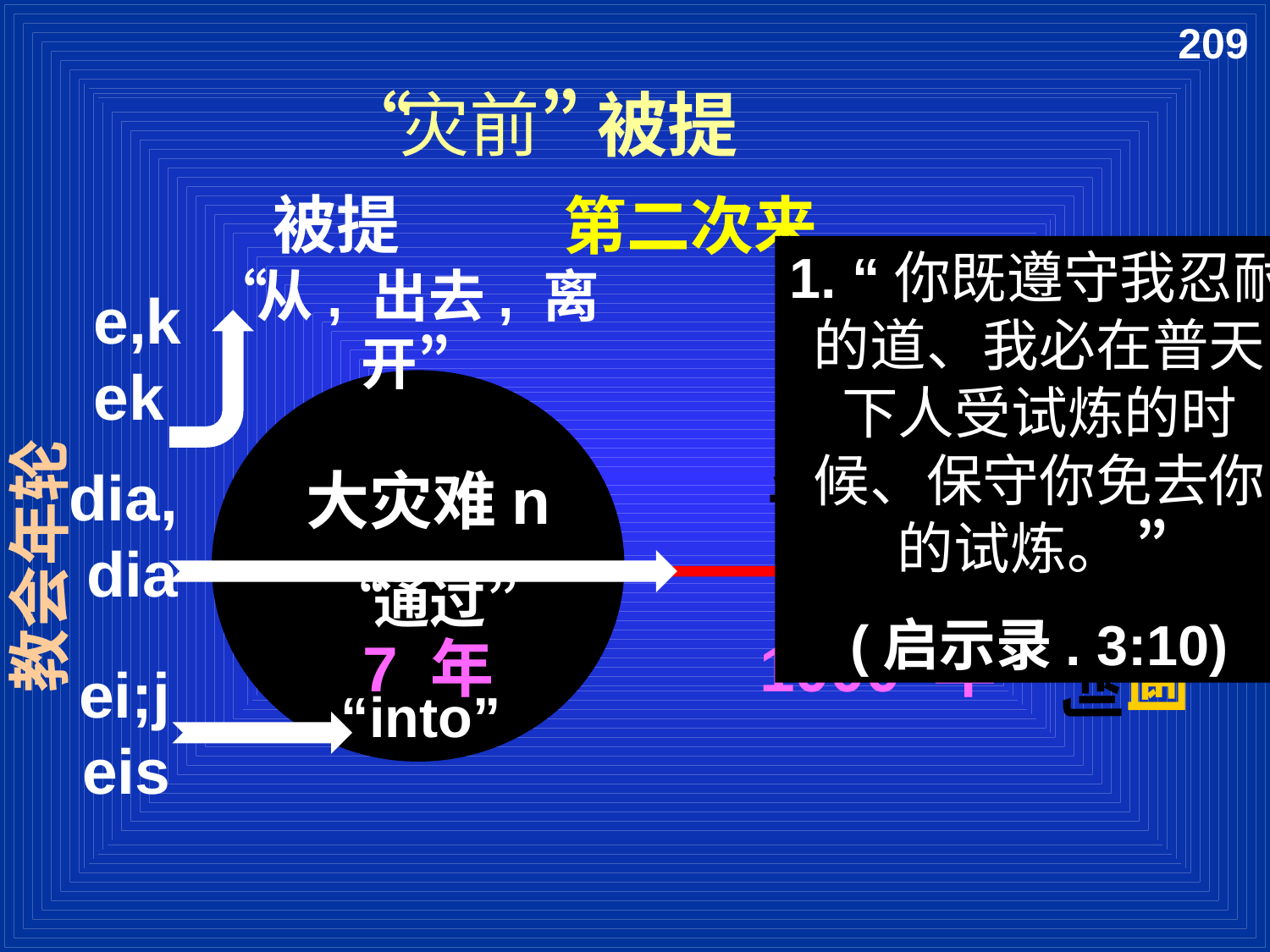

209
“灾前” 被提
被提
第二次来
1. “你既遵守我忍耐的道、我必在普天下人受试炼的时候、保守你免去你的试炼。 ”
(启示录. 3:10)
“从, 出去, 离开”
e,k ek

dia, dia
大灾难n
千禧年

教会年轮
永恒天国

“通过”

7 年
1000 年
ei;j eis
“into”
审判